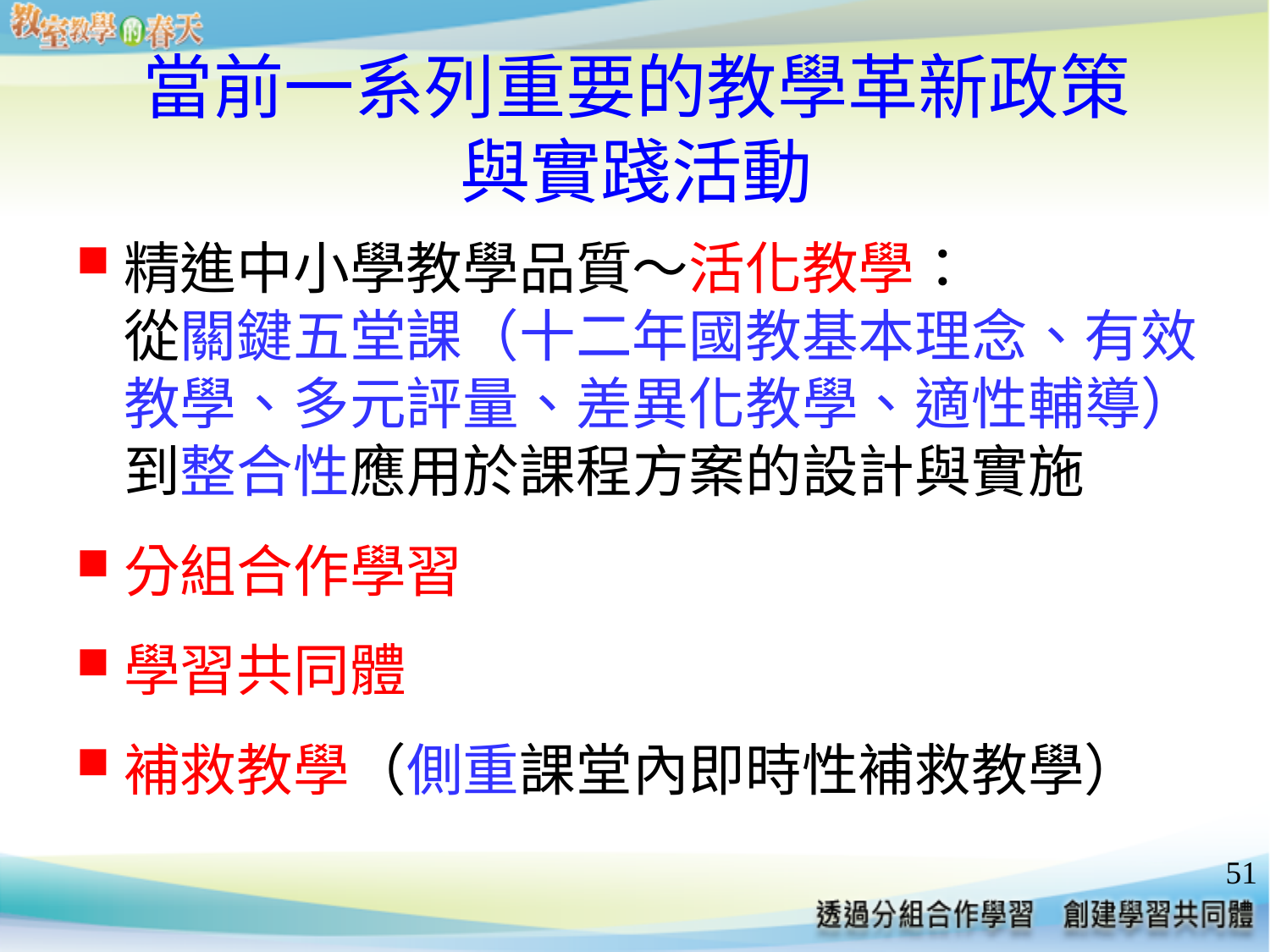

# 當前一系列重要的教學革新政策 與實踐活動
精進中小學教學品質～活化教學：
從關鍵五堂課（十二年國教基本理念、有效教學、多元評量、差異化教學、適性輔導）到整合性應用於課程方案的設計與實施
分組合作學習
學習共同體
補救教學（側重課堂內即時性補救教學）
51